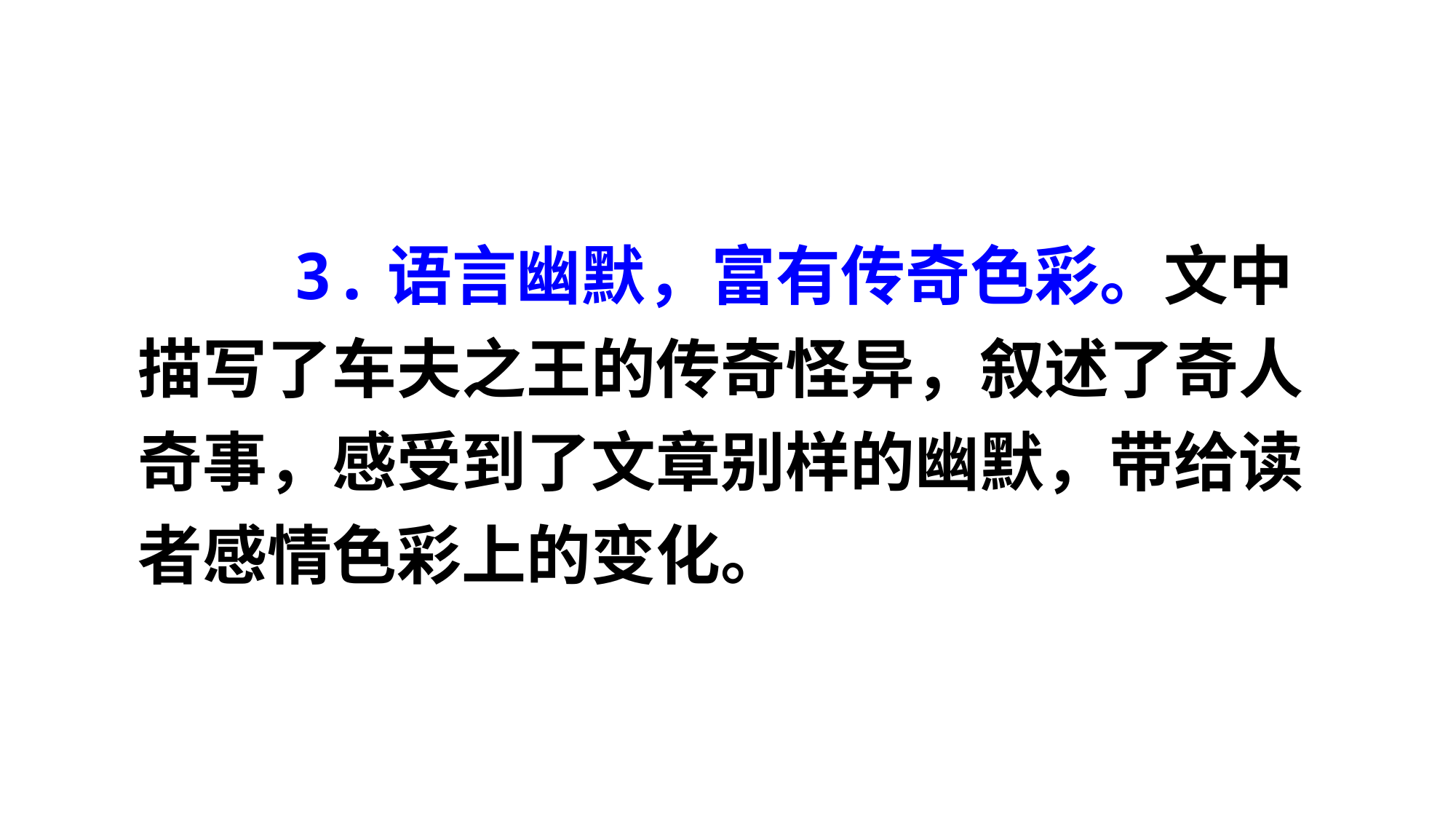

3.语言幽默，富有传奇色彩。文中描写了车夫之王的传奇怪异，叙述了奇人奇事，感受到了文章别样的幽默，带给读者感情色彩上的变化。